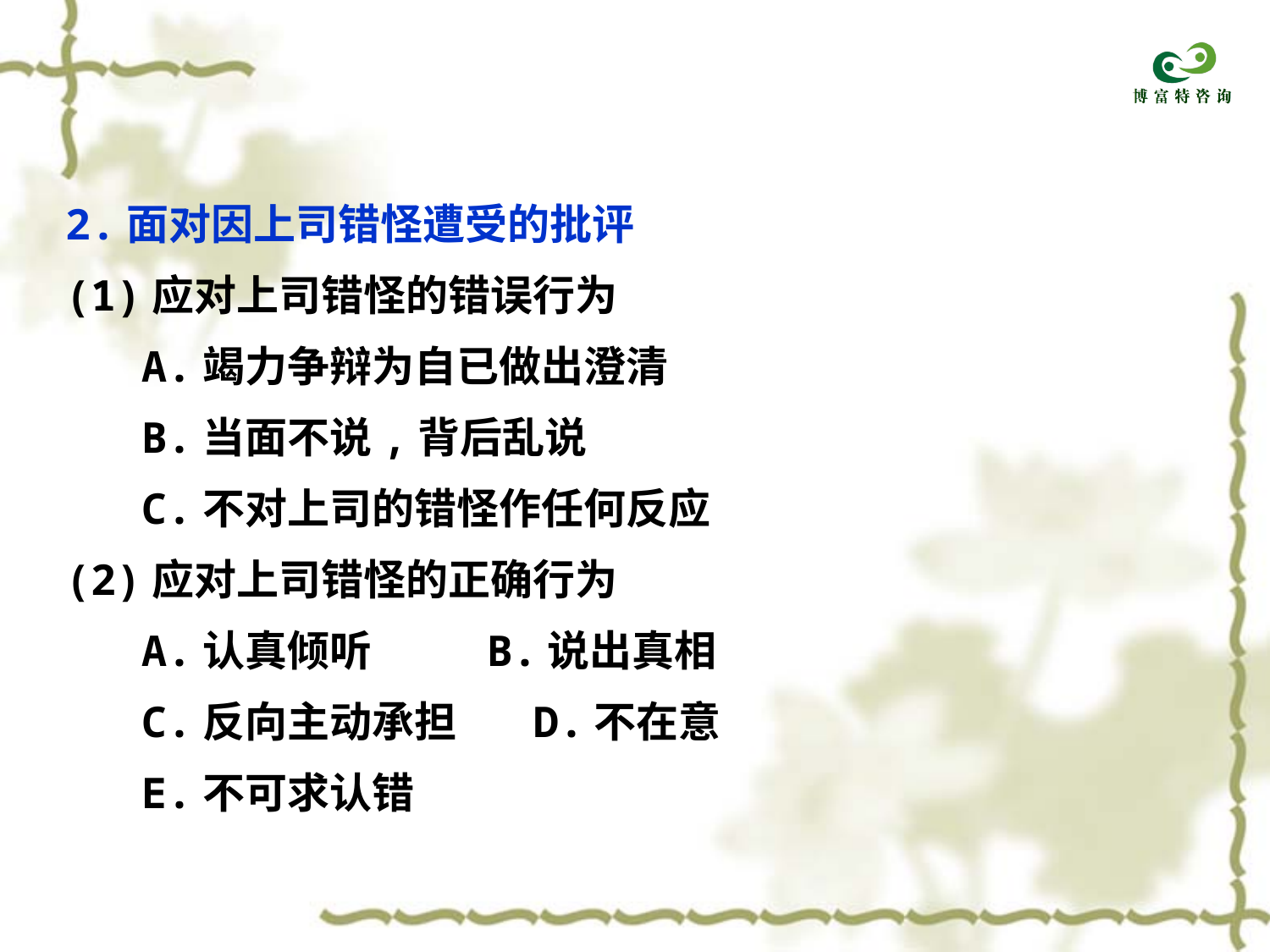

2.面对因上司错怪遭受的批评
(1)应对上司错怪的错误行为
   A.竭力争辩为自已做出澄清
   B.当面不说,背后乱说
   C.不对上司的错怪作任何反应
(2)应对上司错怪的正确行为
   A.认真倾听           B.说出真相
   C.反向主动承担       D.不在意
   E.不可求认错